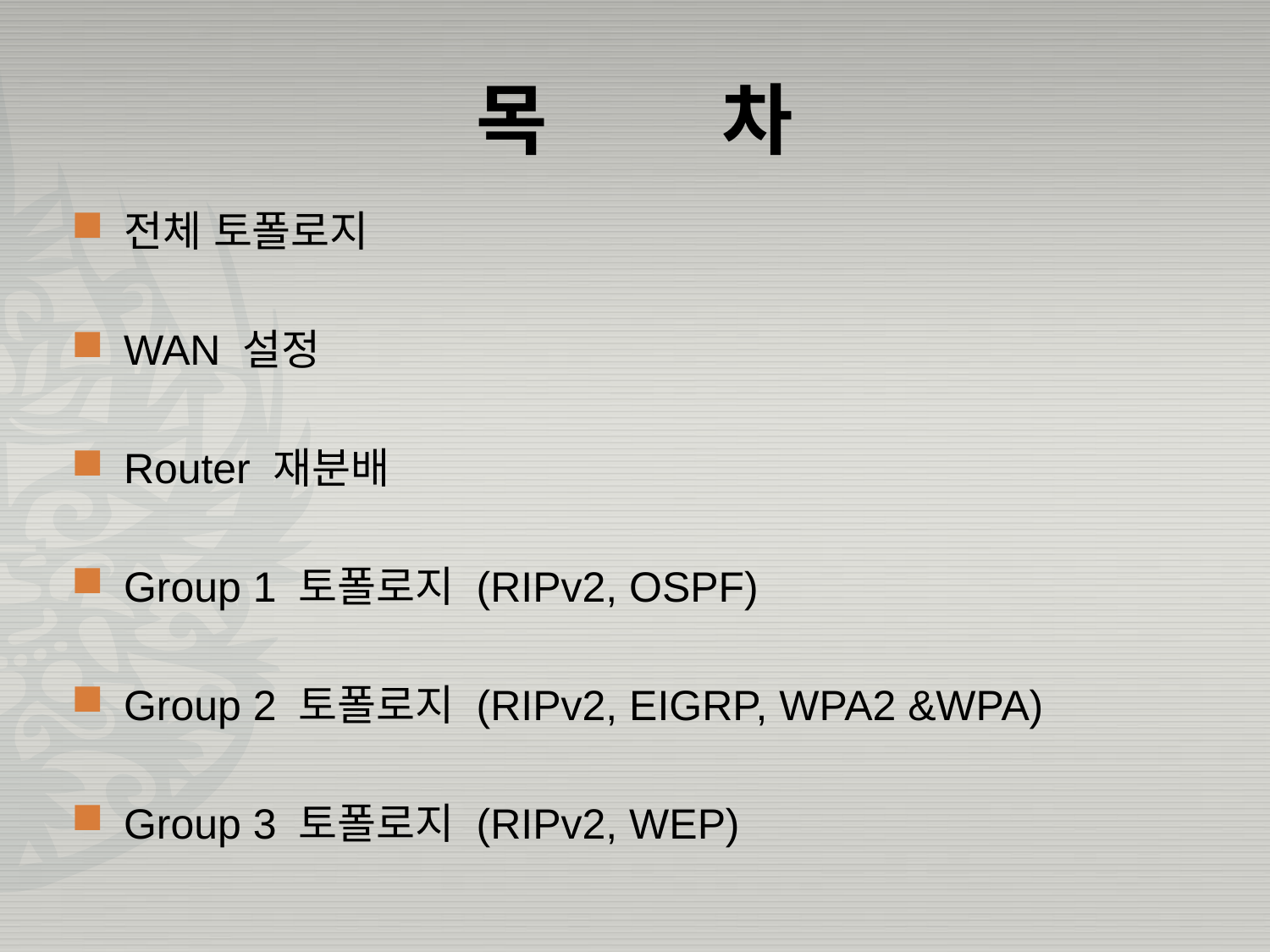

# 목        차
전체 토폴로지

WAN 설정

Router 재분배

Group 1 토폴로지 (RIPv2, OSPF)

Group 2 토폴로지 (RIPv2, EIGRP, WPA2 &WPA)

Group 3 토폴로지 (RIPv2, WEP)